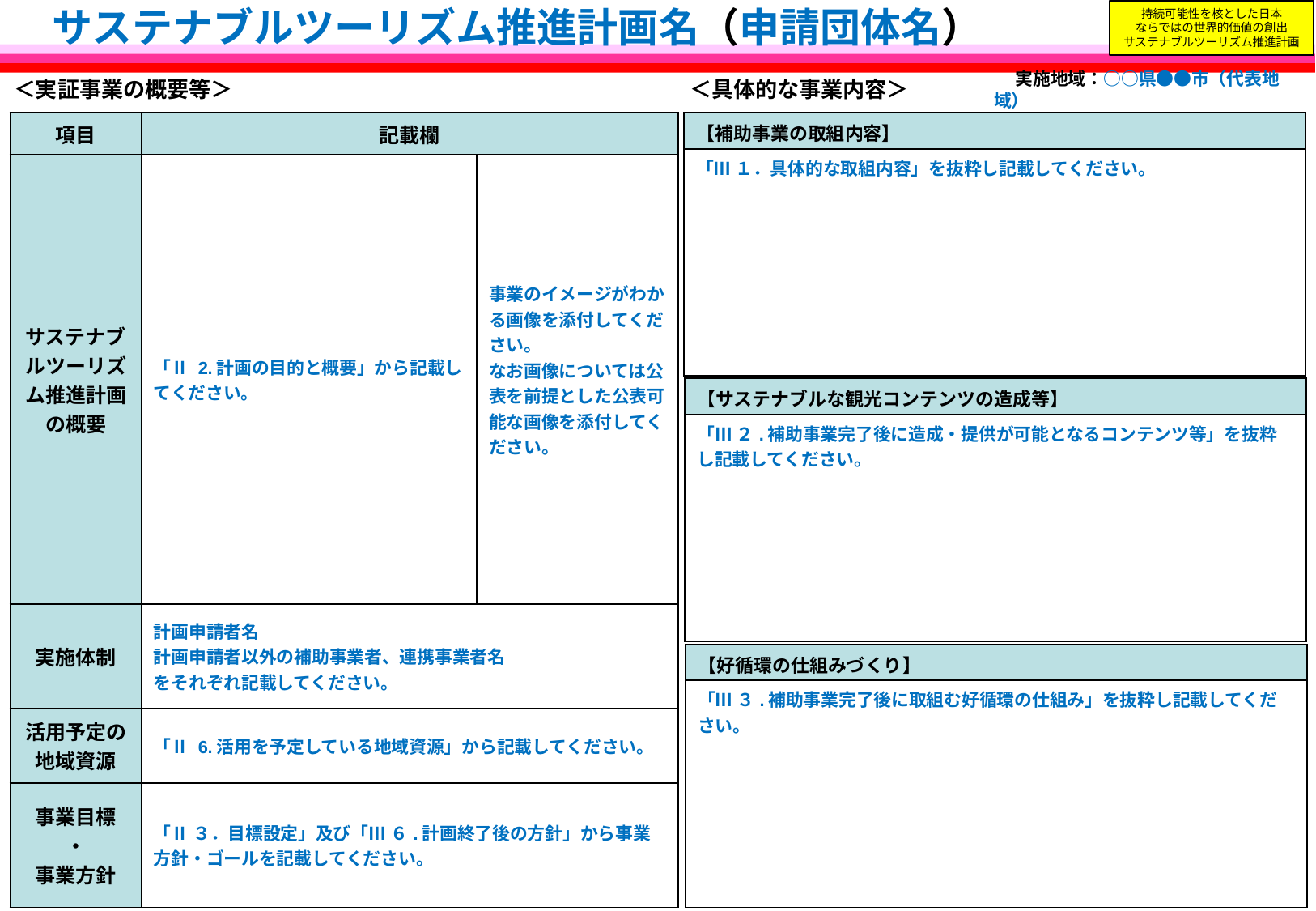

注１：公表される前提で作成してください。注２：実証事業の概要が本事業概要説明書１枚で分かるように簡潔に記載してください。
注３：青字の記入要領等を削除の上、黒字で記載してください。フォントサイズは【10.5ポイント以上】とし、重要な箇所は下線付きの赤字で記載してください。
　サステナブルツーリズム推進計画名（申請団体名）
　 実施地域：○○県●●市（代表地域）
＜実証事業の概要等＞
＜具体的な事業内容＞
| 項目 | 記載欄 |  |
| --- | --- | --- |
| サステナブルツーリズム推進計画の概要 | 「Ⅱ 2.計画の目的と概要」から記載してください。 | 事業のイメージがわかる画像を添付してください。 なお画像については公表を前提とした公表可能な画像を添付してください。 |
| 実施体制 | 計画申請者名 計画申請者以外の補助事業者、連携事業者名 をそれぞれ記載してください。 |  |
| 活用予定の 地域資源 | 「Ⅱ 6.活用を予定している地域資源」から記載してください。 |  |
| 事業目標 ・ 事業方針 | 「Ⅱ ３．目標設定」及び「Ⅲ ６.計画終了後の方針」から事業方針・ゴールを記載してください。 |  |
| 【補助事業の取組内容】 |
| --- |
| 「Ⅲ １．具体的な取組内容」を抜粋し記載してください。 |
| 【サステナブルな観光コンテンツの造成等】 |
| --- |
| 「Ⅲ ２.補助事業完了後に造成・提供が可能となるコンテンツ等」を抜粋し記載してください。 |
| 【好循環の仕組みづくり】 |
| --- |
| 「Ⅲ ３.補助事業完了後に取組む好循環の仕組み」を抜粋し記載してください。 |